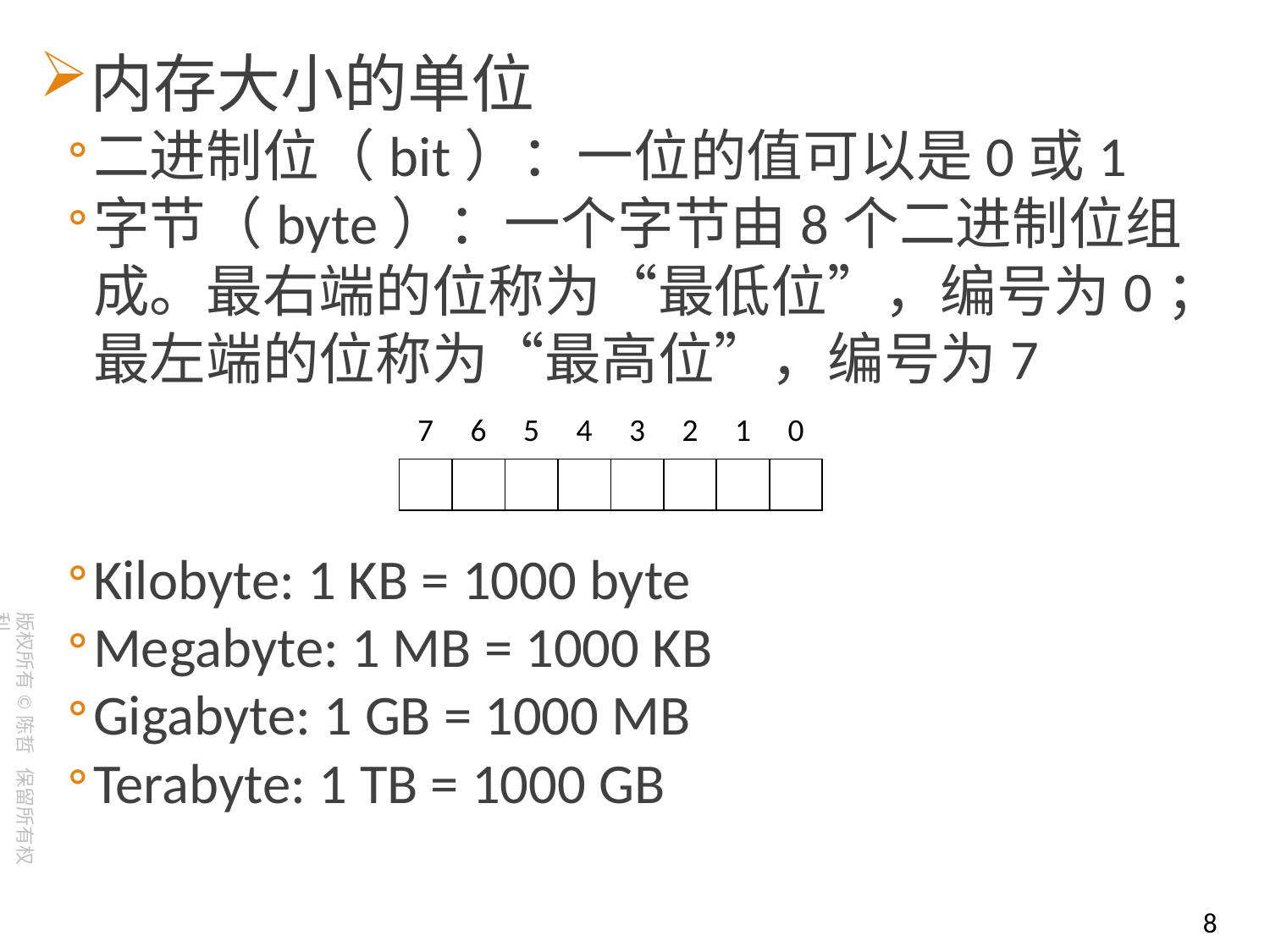

内存大小的单位
二进制位（bit）：一位的值可以是0或1
字节（byte）：一个字节由8个二进制位组成。最右端的位称为“最低位”，编号为0；最左端的位称为“最高位”，编号为7

Kilobyte: 1 KB = 1000 byte
Megabyte: 1 MB = 1000 KB
Gigabyte: 1 GB = 1000 MB
Terabyte: 1 TB = 1000 GB
| 7 | 6 | 5 | 4 | 3 | 2 | 1 | 0 |
| --- | --- | --- | --- | --- | --- | --- | --- |
|  |  |  |  |  |  |  |  |
| --- | --- | --- | --- | --- | --- | --- | --- |
8